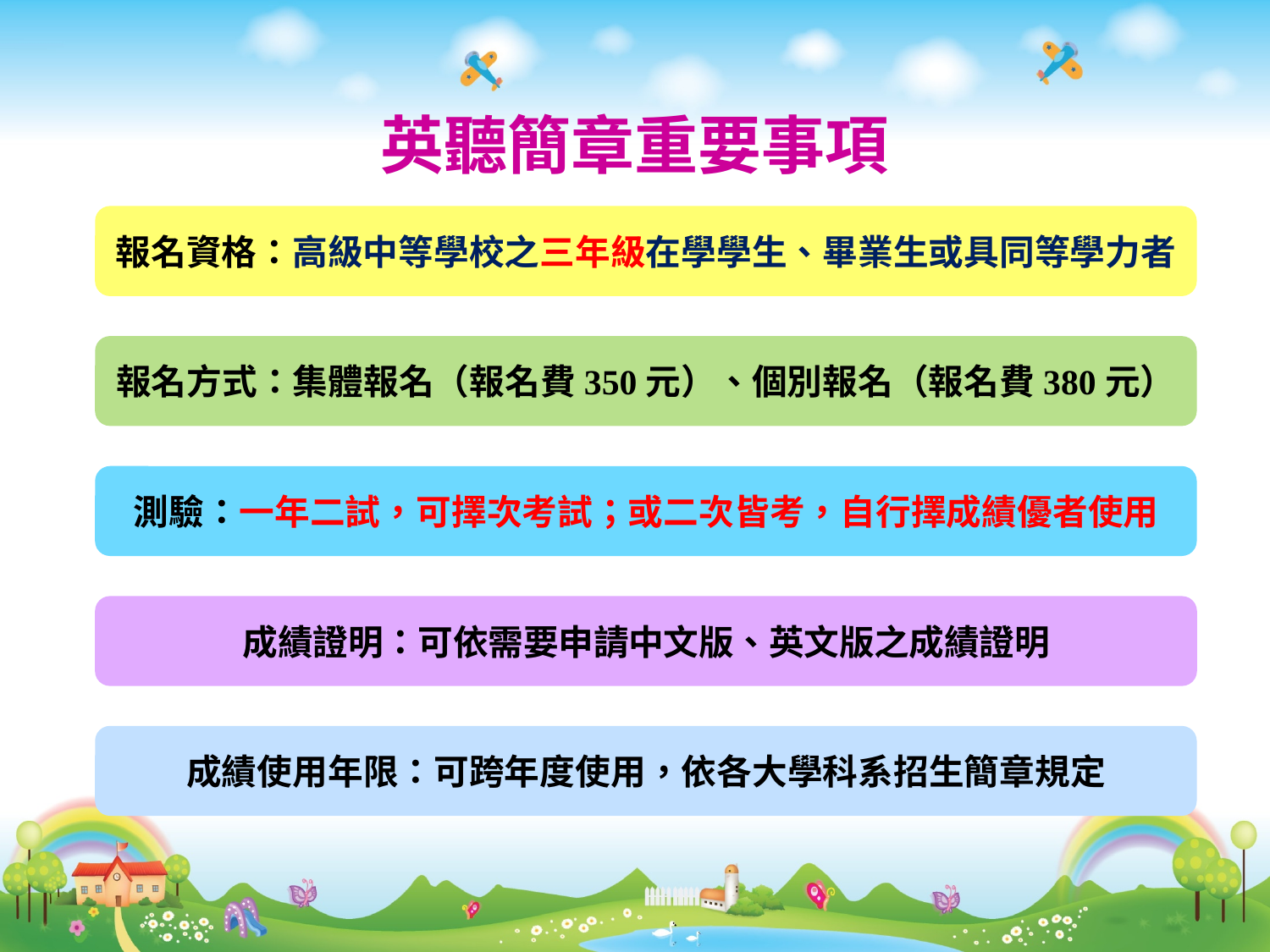

# 英聽簡章重要事項
報名資格：高級中等學校之三年級在學學生、畢業生或具同等學力者
報名方式：集體報名（報名費350元）、個別報名（報名費380元）
測驗：一年二試，可擇次考試；或二次皆考，自行擇成績優者使用
成績證明：可依需要申請中文版、英文版之成績證明
成績使用年限：可跨年度使用，依各大學科系招生簡章規定